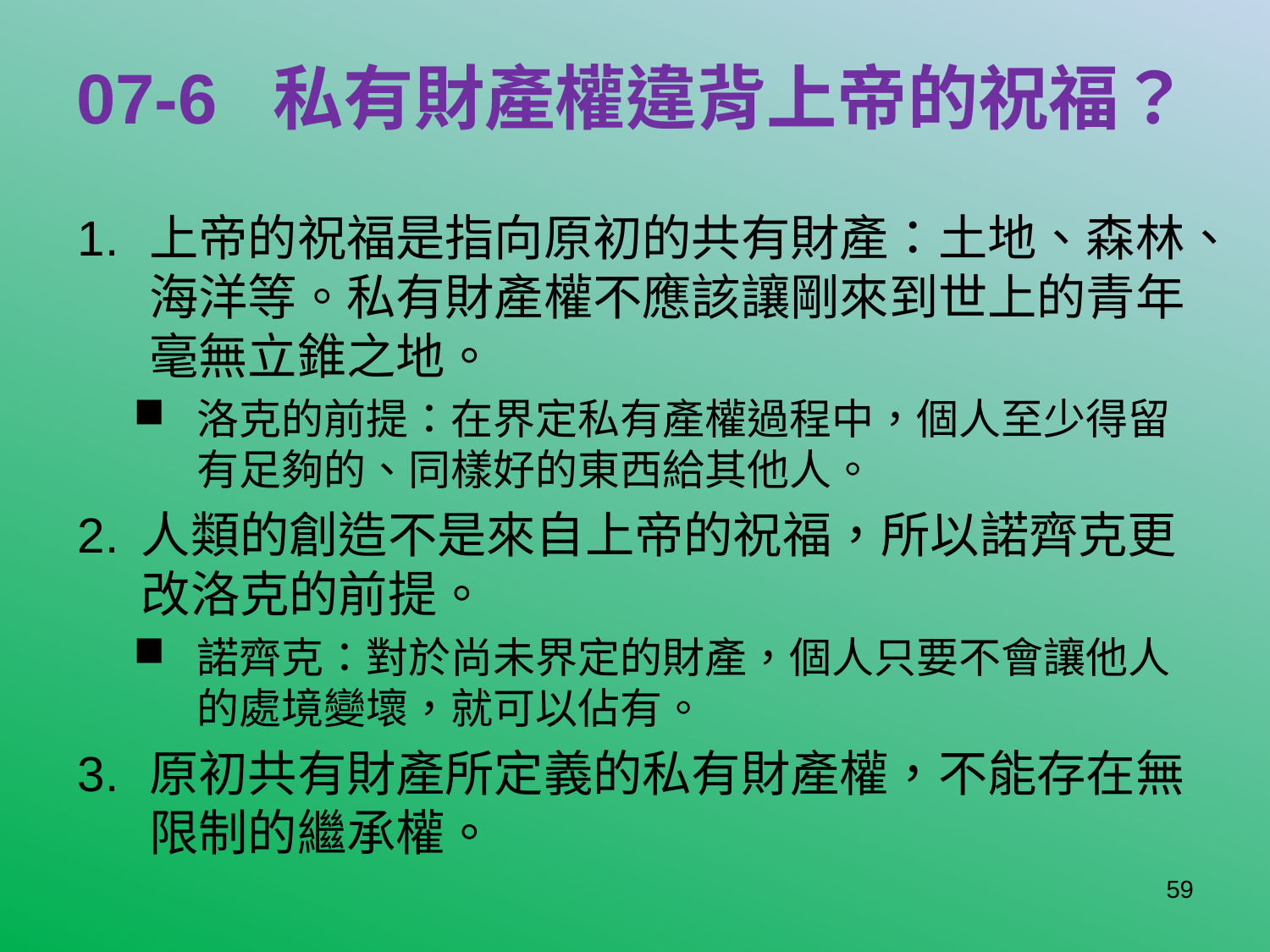

# 07-6  私有財產權違背上帝的祝福？
上帝的祝福是指向原初的共有財產：土地、森林、海洋等。私有財產權不應該讓剛來到世上的青年毫無立錐之地。
洛克的前提：在界定私有產權過程中，個人至少得留有足夠的、同樣好的東西給其他人。
人類的創造不是來自上帝的祝福，所以諾齊克更改洛克的前提。
諾齊克：對於尚未界定的財產，個人只要不會讓他人的處境變壞，就可以佔有。
原初共有財產所定義的私有財產權，不能存在無限制的繼承權。
59